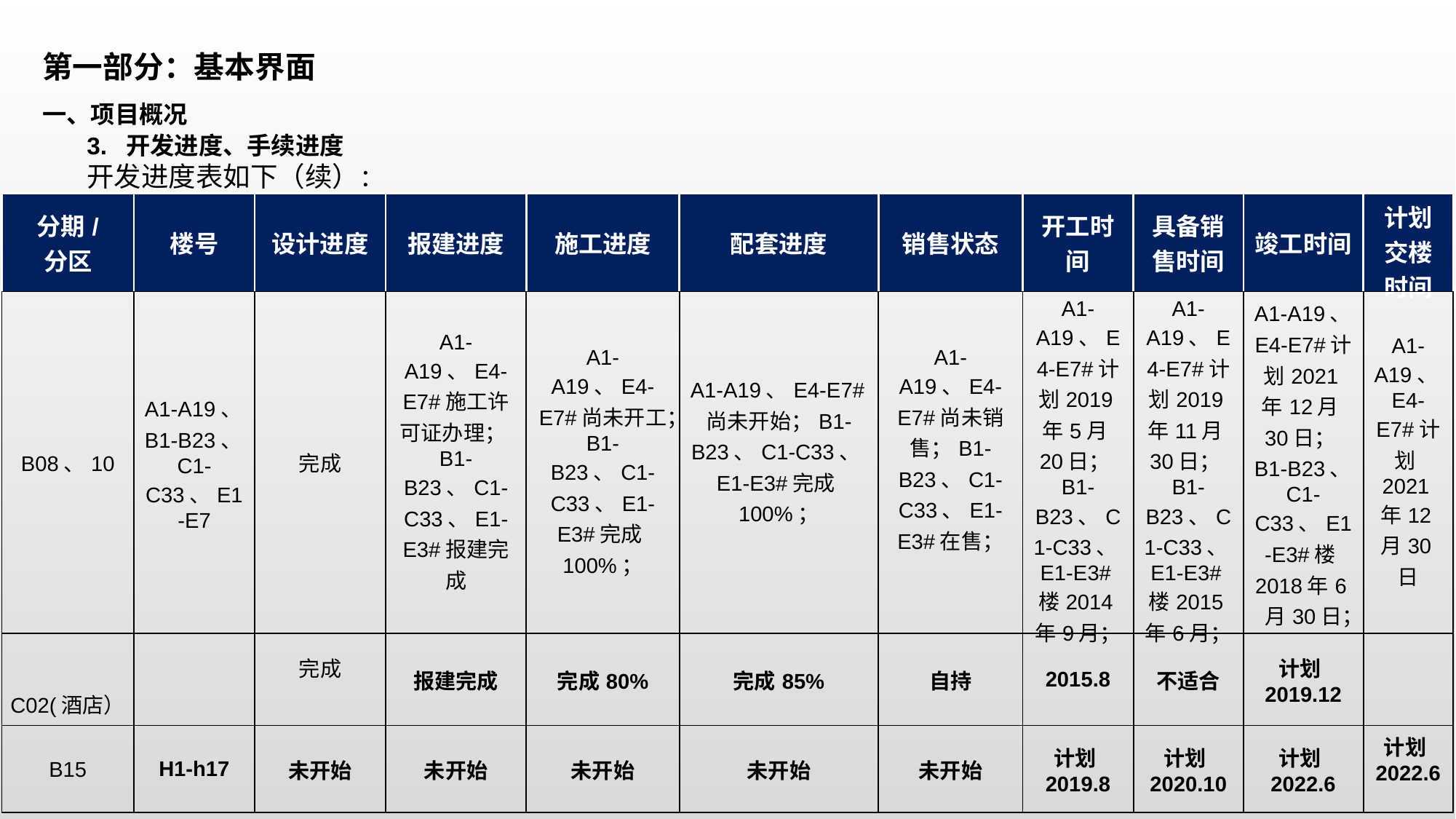

第一部分：基本界面
一、项目概况
3.  开发进度、手续进度
开发进度表如下（续）：
| 分期/ 分区 | 楼号 | 设计进度 | 报建进度 | 施工进度 | 配套进度 | 销售状态 | 开工时间 | 具备销售时间 | 竣工时间 | 计划交楼时间 |
| --- | --- | --- | --- | --- | --- | --- | --- | --- | --- | --- |
| B08、10 | A1-A19、B1-B23、C1-C33、E1-E7 | 完成 | A1-A19、E4-E7#施工许可证办理；B1-B23、C1-C33、E1-E3#报建完成 | A1-A19、E4-E7#尚未开工；B1-B23、C1-C33、E1-E3#完成100%； | A1-A19、E4-E7#尚未开始；B1-B23、C1-C33、E1-E3#完成100%； | A1-A19、E4-E7#尚未销售；B1-B23、C1-C33、E1-E3#在售； | A1-A19、E4-E7#计划2019年5月20日；B1-B23、C1-C33、E1-E3#楼2014年9月； | A1-A19、E4-E7#计划2019年11月30日；B1-B23、C1-C33、E1-E3#楼2015年6月； | A1-A19、E4-E7#计划2021年12月30日；B1-B23、C1-C33、E1-E3#楼2018年6月30日； | A1-A19、E4-E7#计划2021年12月30日 |
| C02(酒店） |  | 完成 | 报建完成 | 完成80% | 完成85% | 自持 | 2015.8 | 不适合 | 计划2019.12 |  |
| B15 | H1-h17 | 未开始 | 未开始 | 未开始 | 未开始 | 未开始 | 计划2019.8 | 计划2020.10 | 计划2022.6 | 计划2022.6 |